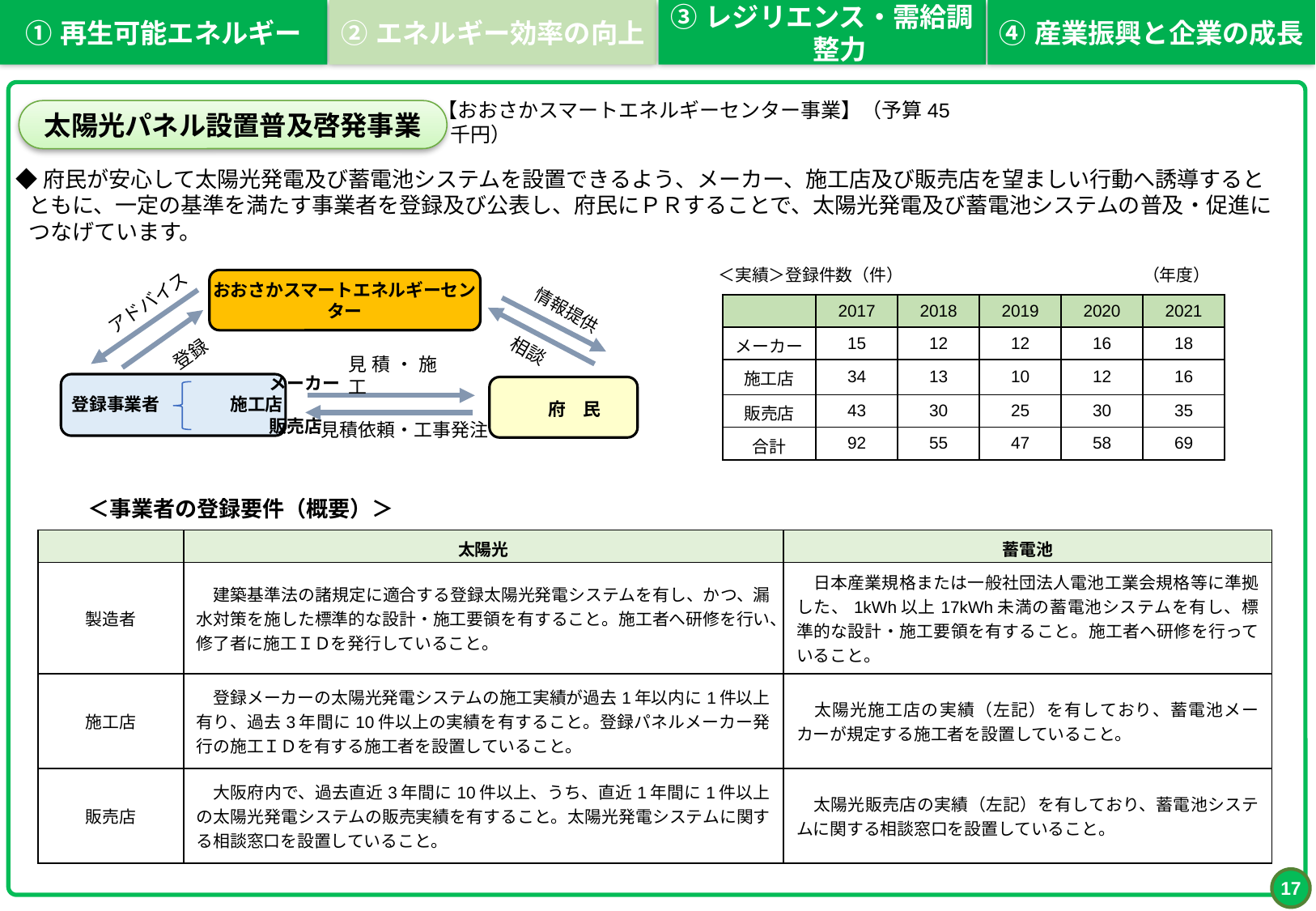

①	再生可能エネルギー
②	エネルギー効率の向上
③	レジリエンス・需給調整力
④	産業振興と企業の成長

太陽光パネル設置普及啓発事業
【おおさかスマートエネルギーセンター事業】（予算45千円）
◆府民が安心して太陽光発電及び蓄電池システムを設置できるよう、メーカー、施工店及び販売店を望ましい行動へ誘導するとともに、一定の基準を満たす事業者を登録及び公表し、府民にＰＲすることで、太陽光発電及び蓄電池システムの普及・促進につなげています。
（年度）
＜実績＞登録件数（件）
おおさかスマートエネルギーセンター
アドバイス
|  | 2017 | 2018 | 2019 | 2020 | 2021 |
| --- | --- | --- | --- | --- | --- |
| メーカー | 15 | 12 | 12 | 16 | 18 |
| 施工店 | 34 | 13 | 10 | 12 | 16 |
| 販売店 | 43 | 30 | 25 | 30 | 35 |
| 合計 | 92 | 55 | 47 | 58 | 69 |
情報提供
相談
登録
見積・施工
　　　　　　　　　　　 メーカー
登録事業者　　　　施工店
　　　　　　　　　　　 販売店

　府　民

見積依頼・工事発注
＜事業者の登録要件（概要）＞
|  | 太陽光 | 蓄電池 |
| --- | --- | --- |
| 製造者 | 建築基準法の諸規定に適合する登録太陽光発電システムを有し、かつ、漏水対策を施した標準的な設計・施工要領を有すること。施工者へ研修を行い、修了者に施工ＩＤを発行していること。 | 日本産業規格または一般社団法人電池工業会規格等に準拠した、1kWh以上17kWh未満の蓄電池システムを有し、標準的な設計・施工要領を有すること。施工者へ研修を行っていること。 |
| 施工店 | 登録メーカーの太陽光発電システムの施工実績が過去1年以内に1件以上有り、過去3年間に10件以上の実績を有すること。登録パネルメーカー発行の施工ＩＤを有する施工者を設置していること。 | 太陽光施工店の実績（左記）を有しており、蓄電池メーカーが規定する施工者を設置していること。 |
| 販売店 | 大阪府内で、過去直近3年間に10件以上、うち、直近1年間に1件以上の太陽光発電システムの販売実績を有すること。太陽光発電システムに関する相談窓口を設置していること。 | 太陽光販売店の実績（左記）を有しており、蓄電池システムに関する相談窓口を設置していること。 |
17